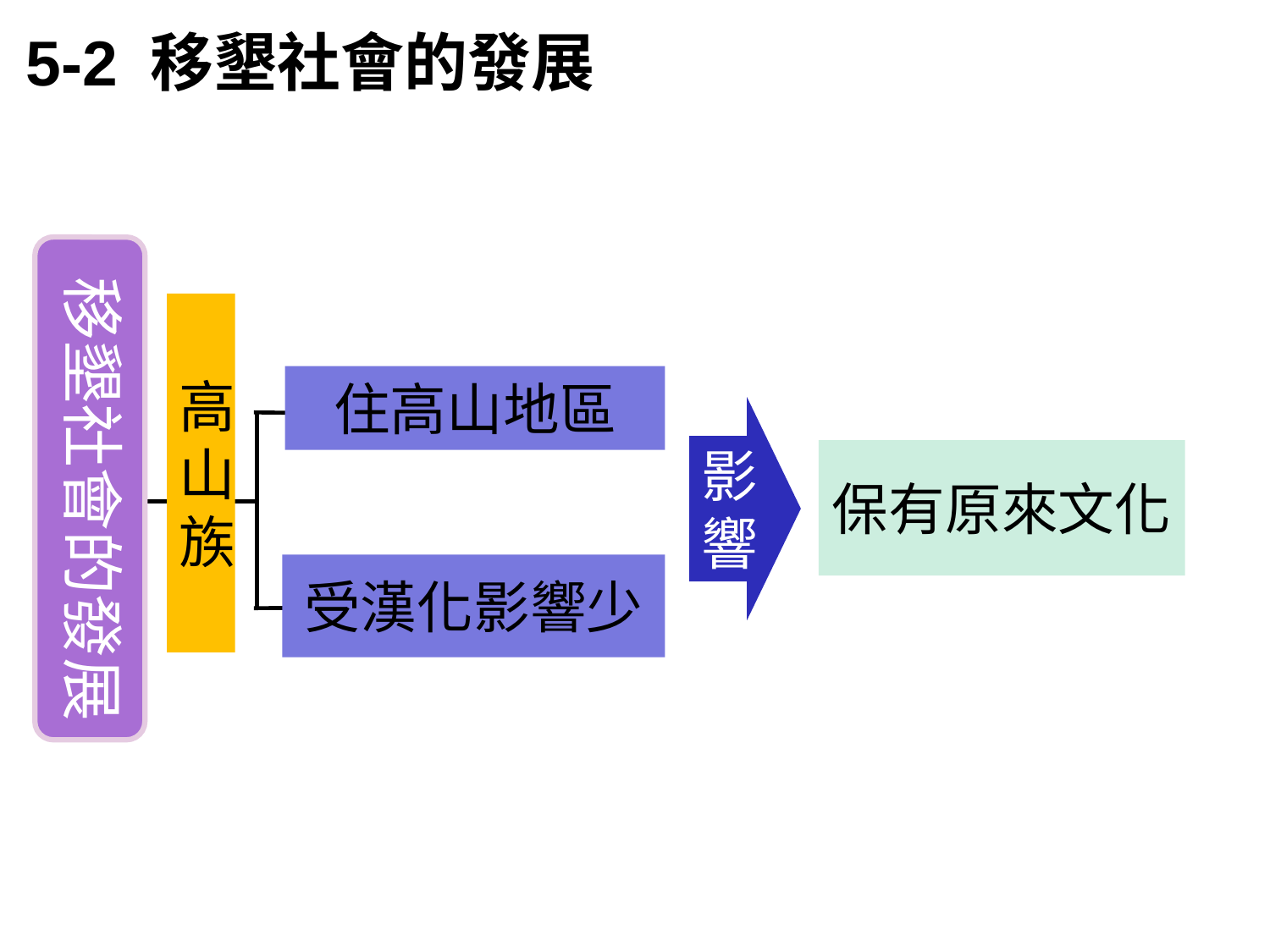

5-2 移墾社會的發展
移墾社會的發展

住高山地區
影
響
高山族
保有原來文化
受漢化影響少